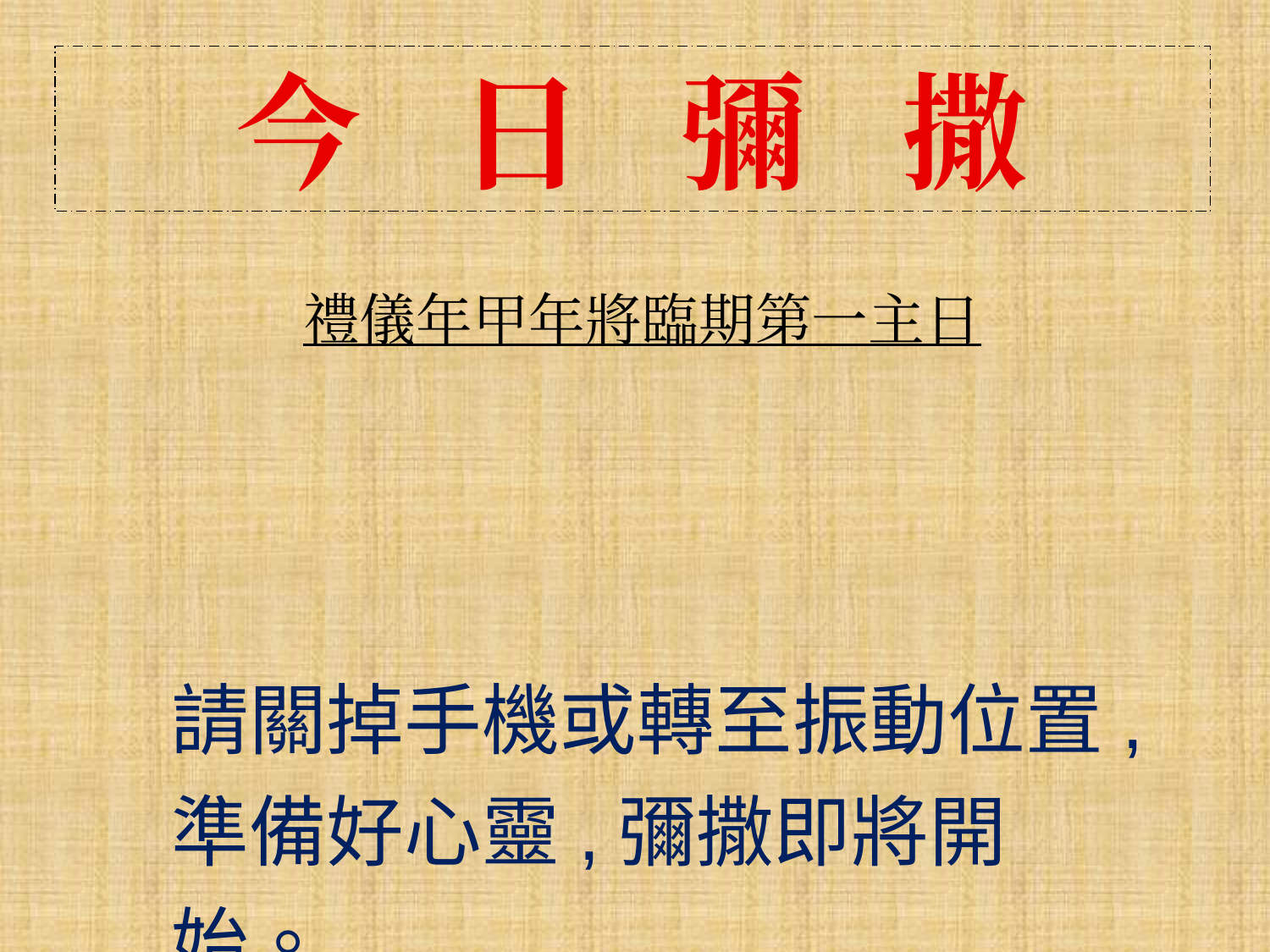

今   日   彌   撒

禮儀年甲年將臨期第一主日
請關掉手機或轉至振動位置,準備好心靈,彌撒即將開始。